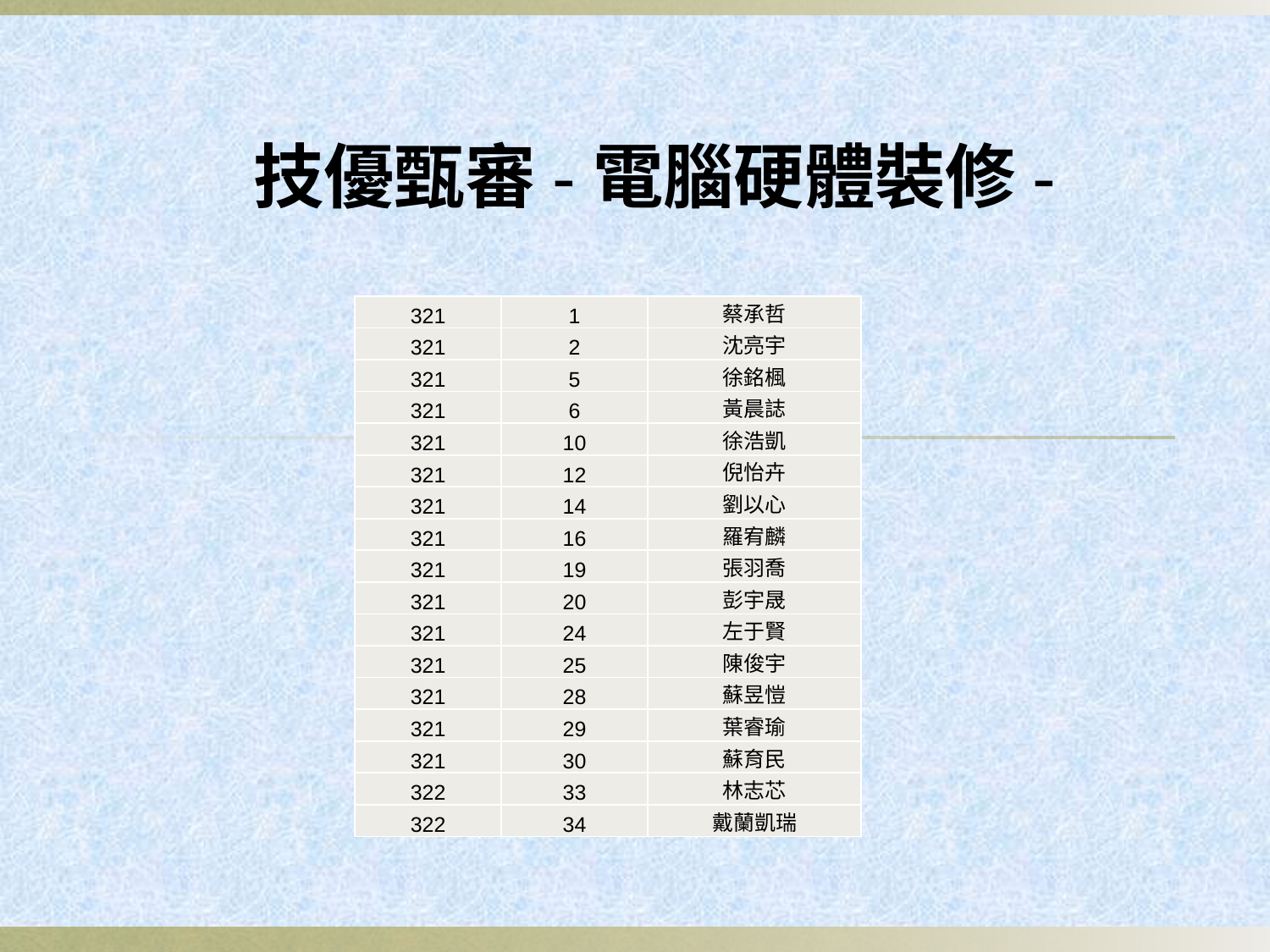

# 技優甄審-電腦硬體裝修-
| 321 | 1 | 蔡承哲 |
| --- | --- | --- |
| 321 | 2 | 沈亮宇 |
| 321 | 5 | 徐銘楓 |
| 321 | 6 | 黃晨誌 |
| 321 | 10 | 徐浩凱 |
| 321 | 12 | 倪怡卉 |
| 321 | 14 | 劉以心 |
| 321 | 16 | 羅宥麟 |
| 321 | 19 | 張羽喬 |
| 321 | 20 | 彭宇晟 |
| 321 | 24 | 左于賢 |
| 321 | 25 | 陳俊宇 |
| 321 | 28 | 蘇昱愷 |
| 321 | 29 | 葉睿瑜 |
| 321 | 30 | 蘇育民 |
| 322 | 33 | 林志芯 |
| 322 | 34 | 戴蘭凱瑞 |